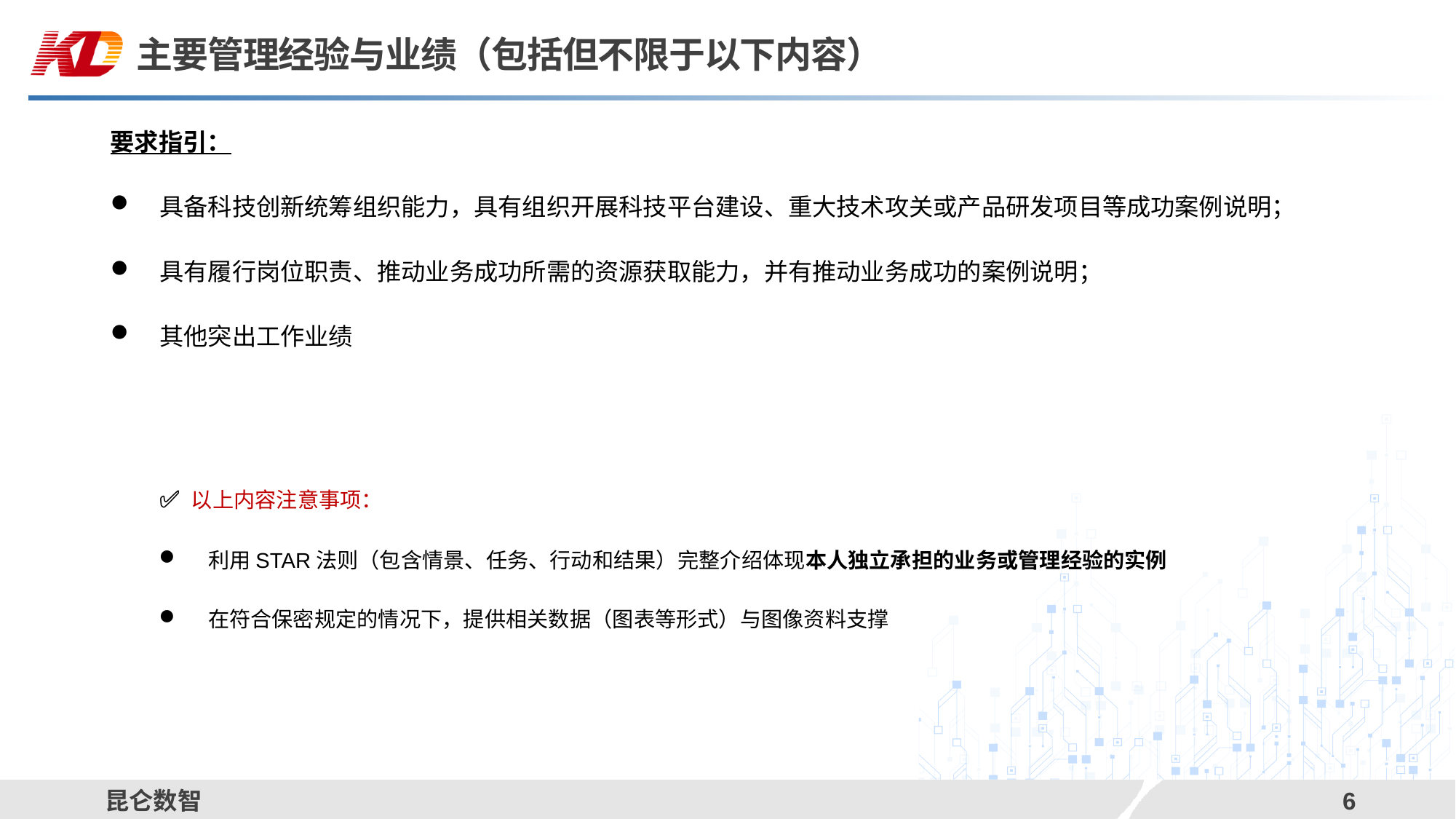

# 主要管理经验与业绩（包括但不限于以下内容）
要求指引：
具备科技创新统筹组织能力，具有组织开展科技平台建设、重大技术攻关或产品研发项目等成功案例说明；
具有履行岗位职责、推动业务成功所需的资源获取能力，并有推动业务成功的案例说明；
其他突出工作业绩
✅ 以上内容注意事项：
利用STAR法则（包含情景、任务、行动和结果）完整介绍体现本人独立承担的业务或管理经验的实例
在符合保密规定的情况下，提供相关数据（图表等形式）与图像资料支撑